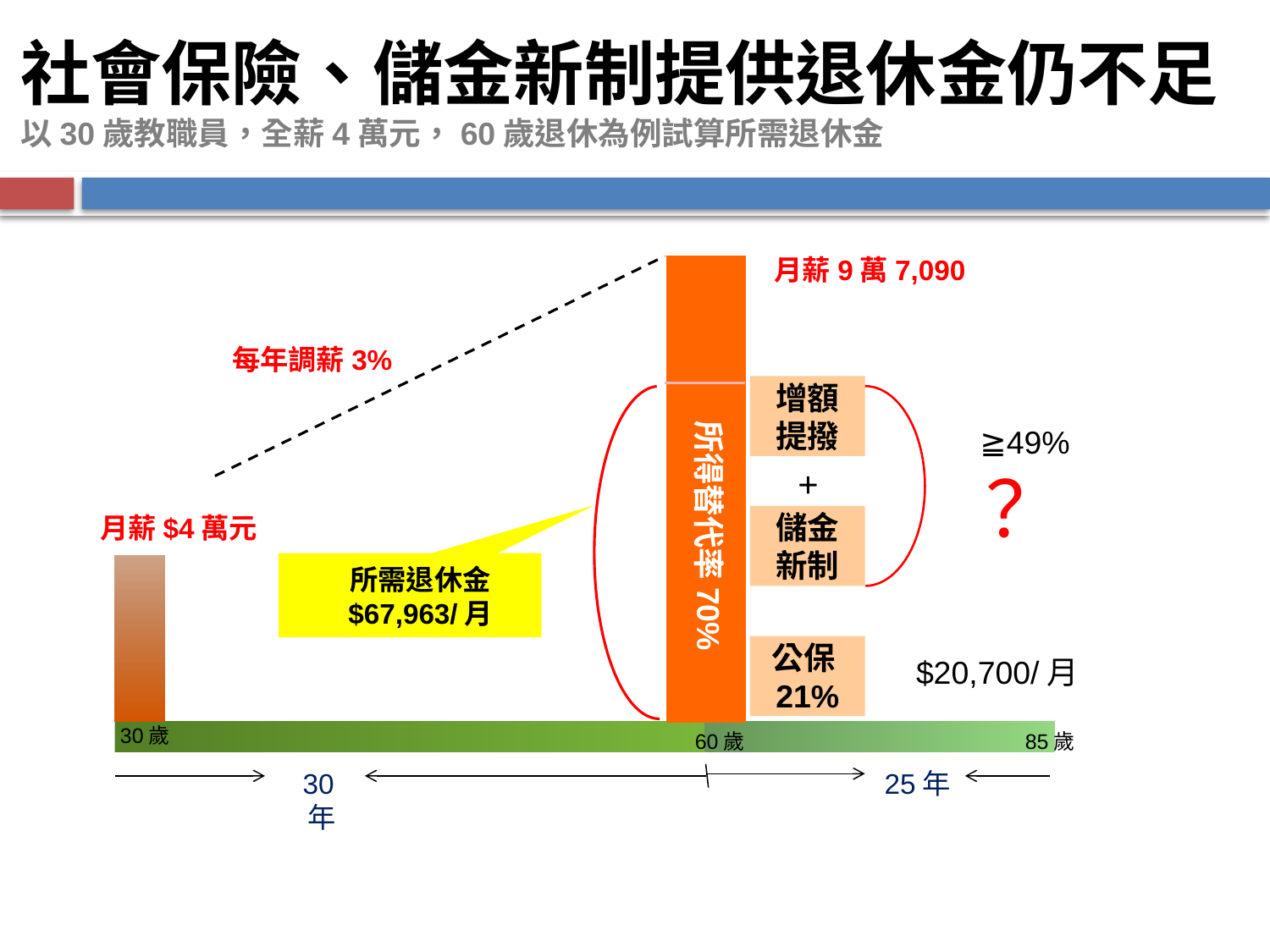

# 社會保險、儲金新制提供退休金仍不足 以30歲教職員，全薪4萬元，60歲退休為例試算所需退休金
月薪9萬7,090

每年調薪3%
增額提撥

所得替代率70%
≧49% ？
+
月薪$4萬元
儲金新制

所需退休金
$67,963/月
公保21%
$20,700/月
30歲

60歲

85歲
30年
25年